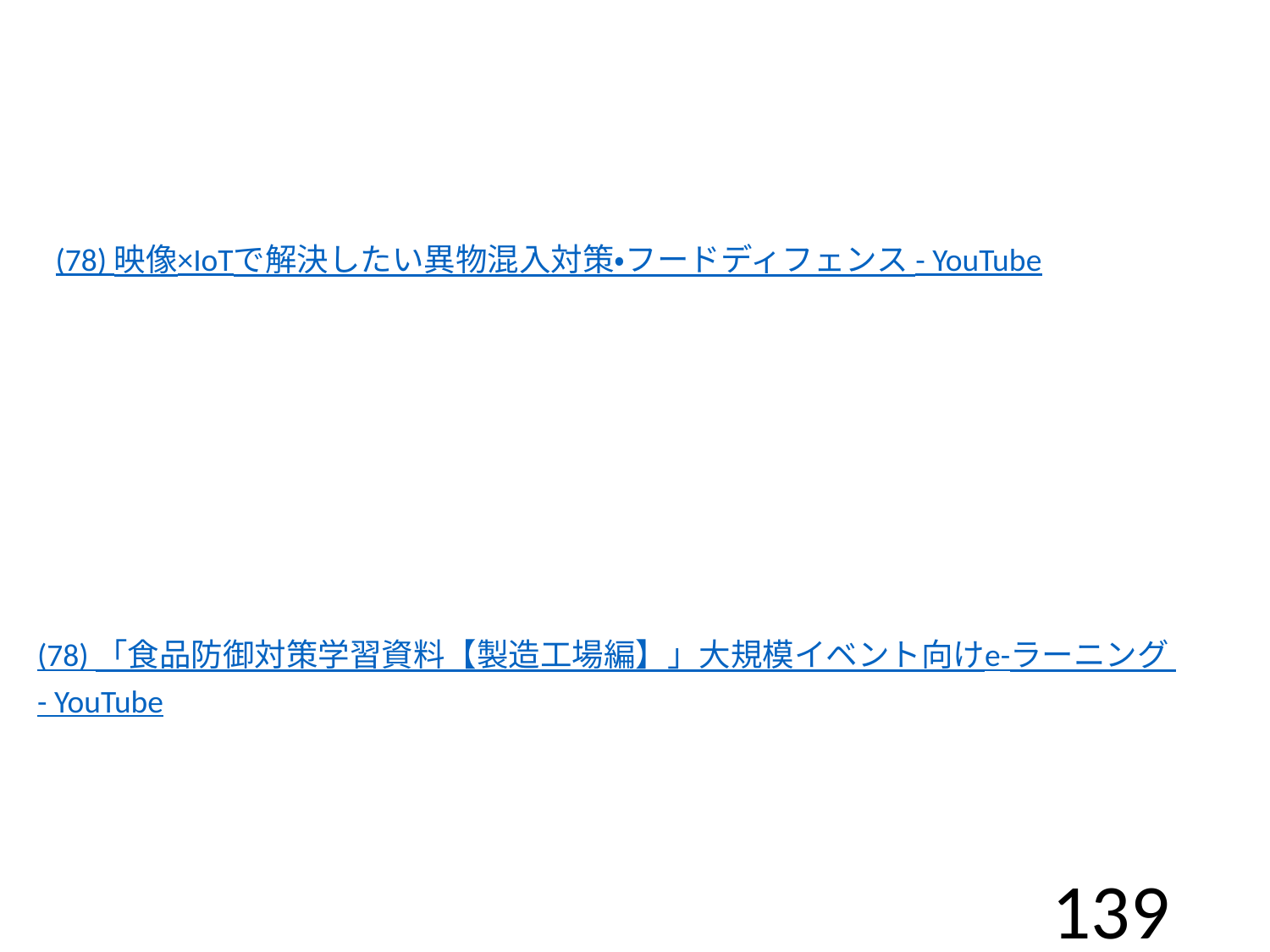

(78) 映像×IoTで解決したい異物混入対策・フードディフェンス - YouTube
(78) 「食品防御対策学習資料【製造工場編】」大規模イベント向けe-ラーニング - YouTube
139